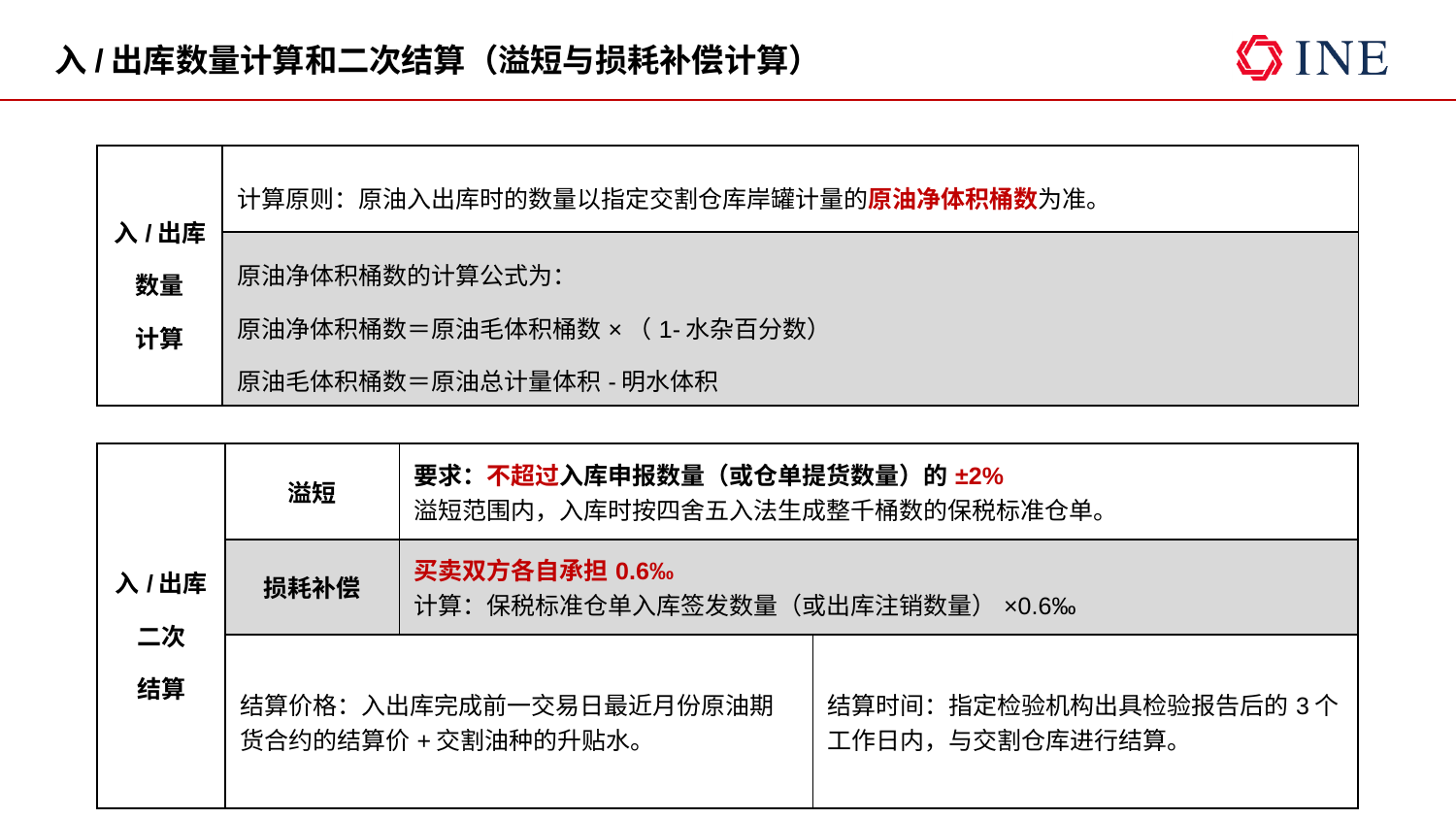

# 入/出库数量计算和二次结算（溢短与损耗补偿计算）
| 入/出库 数量 计算 | 计算原则：原油入出库时的数量以指定交割仓库岸罐计量的原油净体积桶数为准。 |
| --- | --- |
|  | 原油净体积桶数的计算公式为： 原油净体积桶数＝原油毛体积桶数×（1-水杂百分数） 原油毛体积桶数＝原油总计量体积-明水体积 |
| 入/出库二次 结算 | 溢短 | 要求：不超过入库申报数量（或仓单提货数量）的±2% 溢短范围内，入库时按四舍五入法生成整千桶数的保税标准仓单。 |  |
| --- | --- | --- | --- |
|  | 损耗补偿 | 买卖双方各自承担0.6‰ 计算：保税标准仓单入库签发数量（或出库注销数量）×0.6‰ |  |
|  | 结算价格：入出库完成前一交易日最近月份原油期货合约的结算价+交割油种的升贴水。 |  | 结算时间：指定检验机构出具检验报告后的3个工作日内，与交割仓库进行结算。 |